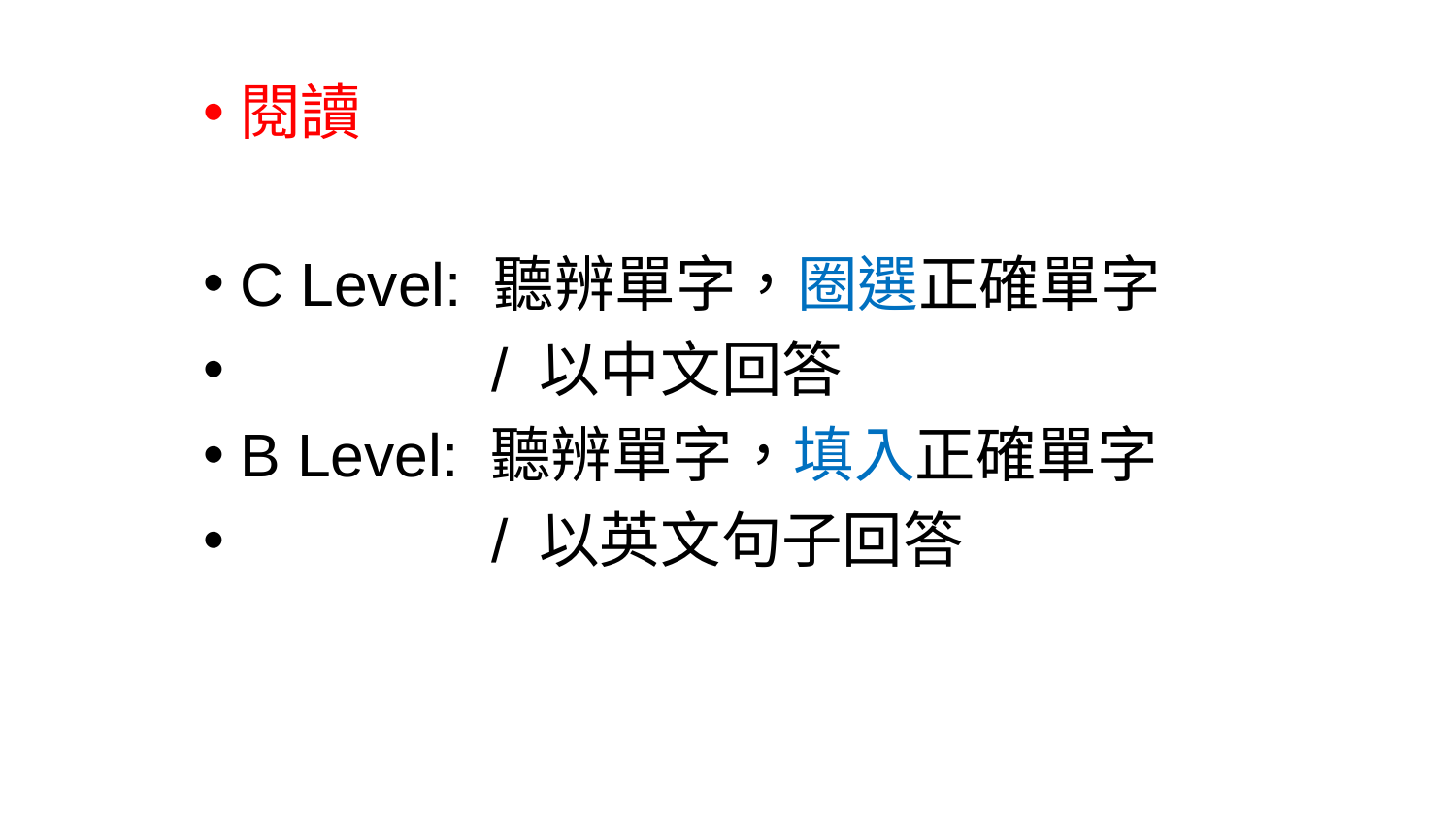

閱讀

C Level: 聽辨單字，圈選正確單字
               / 以中文回答
B Level: 聽辨單字，填入正確單字
               / 以英文句子回答